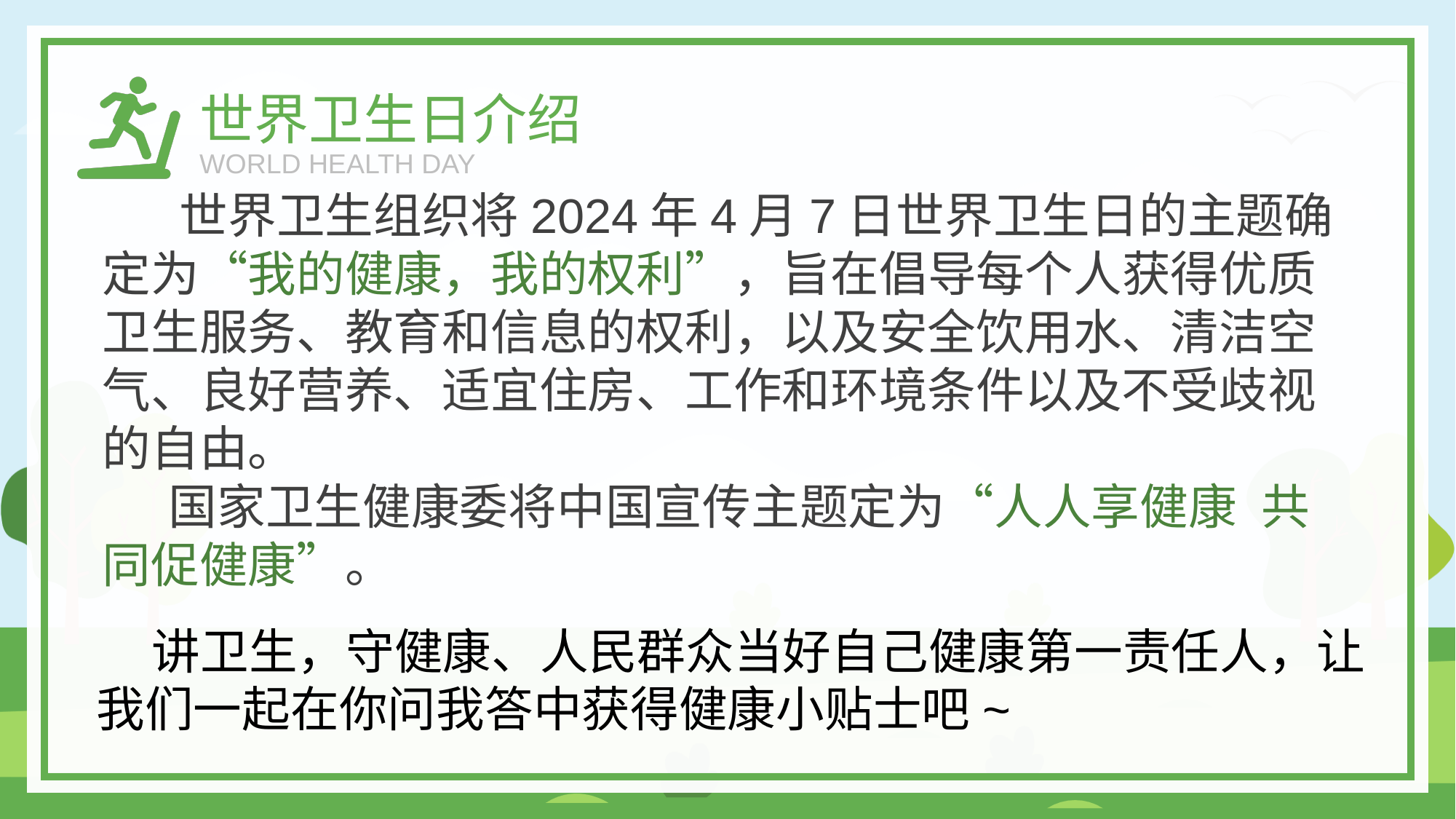

世界卫生日介绍
WORLD HEALTH DAY
      世界卫生组织将2024年4月7日世界卫生日的主题确定为“我的健康，我的权利”，旨在倡导每个人获得优质卫生服务、教育和信息的权利，以及安全饮用水、清洁空气、良好营养、适宜住房、工作和环境条件以及不受歧视的自由。
     国家卫生健康委将中国宣传主题定为“人人享健康 共同促健康”。
    讲卫生，守健康、人民群众当好自己健康第一责任人，让我们一起在你问我答中获得健康小贴士吧~